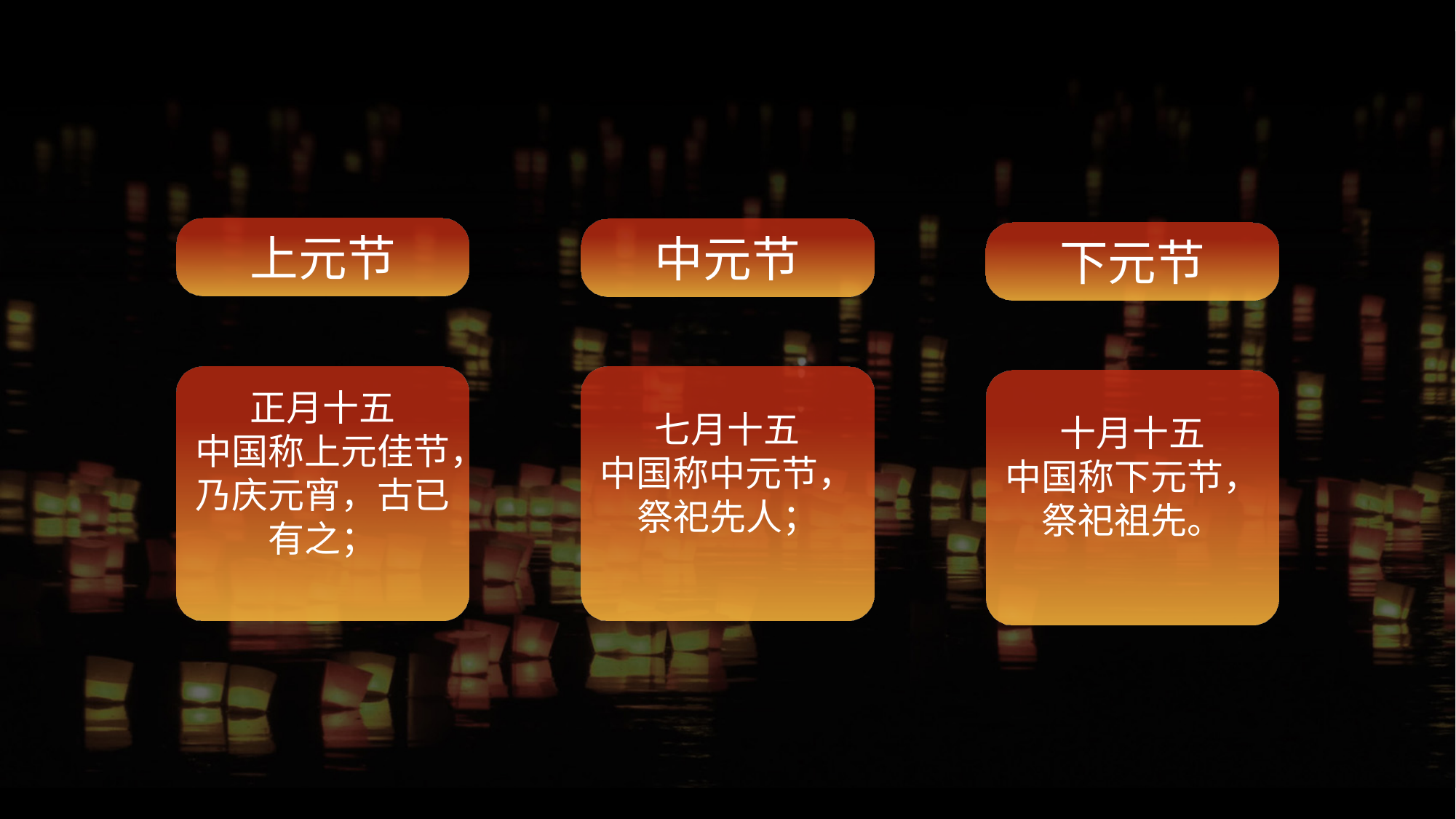

上元节
正月十五
中国称上元佳节，乃庆元宵，古已有之；

中元节
七月十五
中国称中元节，祭祀先人；

下元节
十月十五
中国称下元节，祭祀祖先。